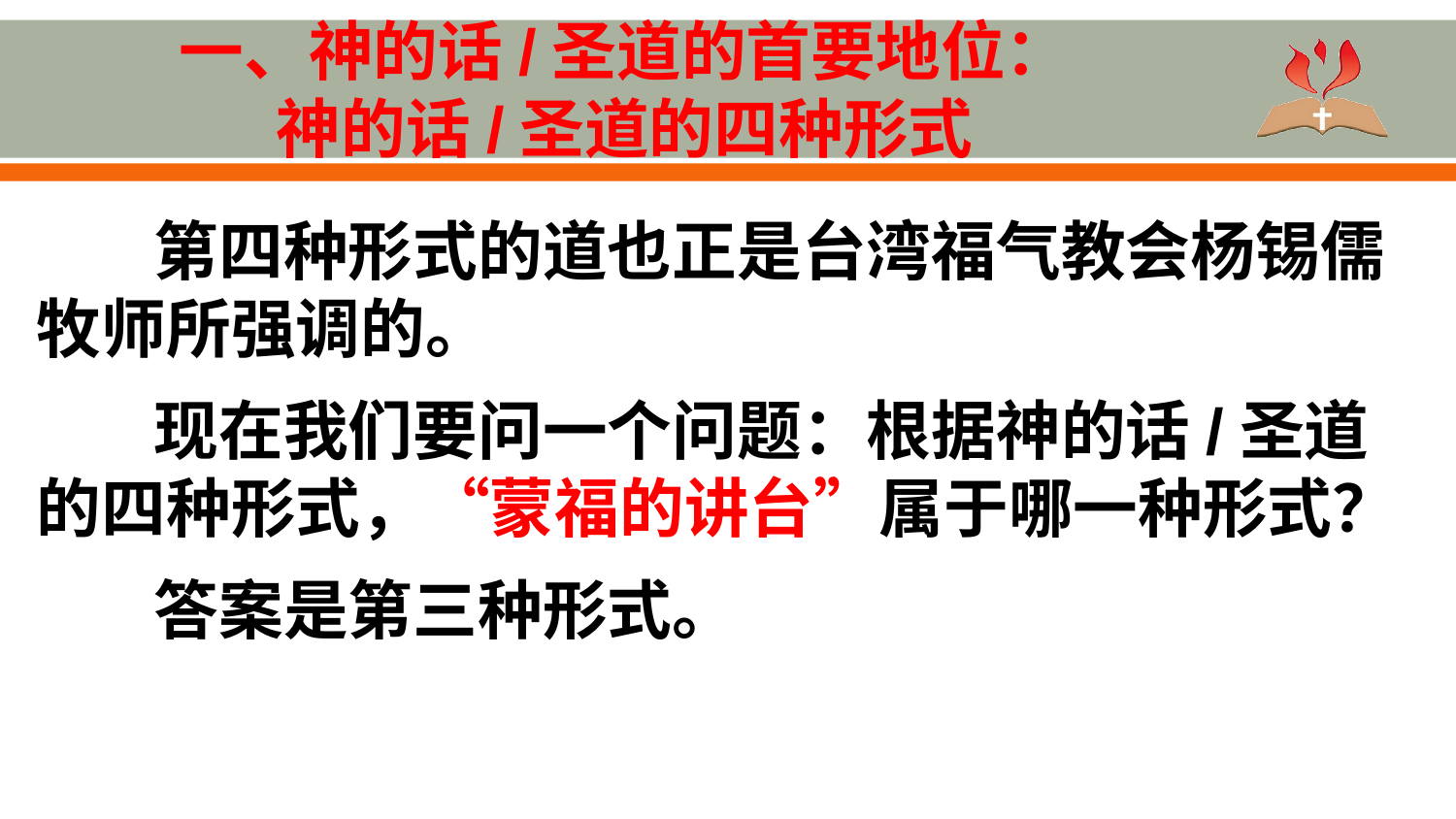

# 一、神的话/圣道的首要地位： 神的话/圣道的四种形式
第四种形式的道也正是台湾福气教会杨锡儒牧师所强调的。
现在我们要问一个问题：根据神的话/圣道的四种形式，“蒙福的讲台”属于哪一种形式？
答案是第三种形式。

13